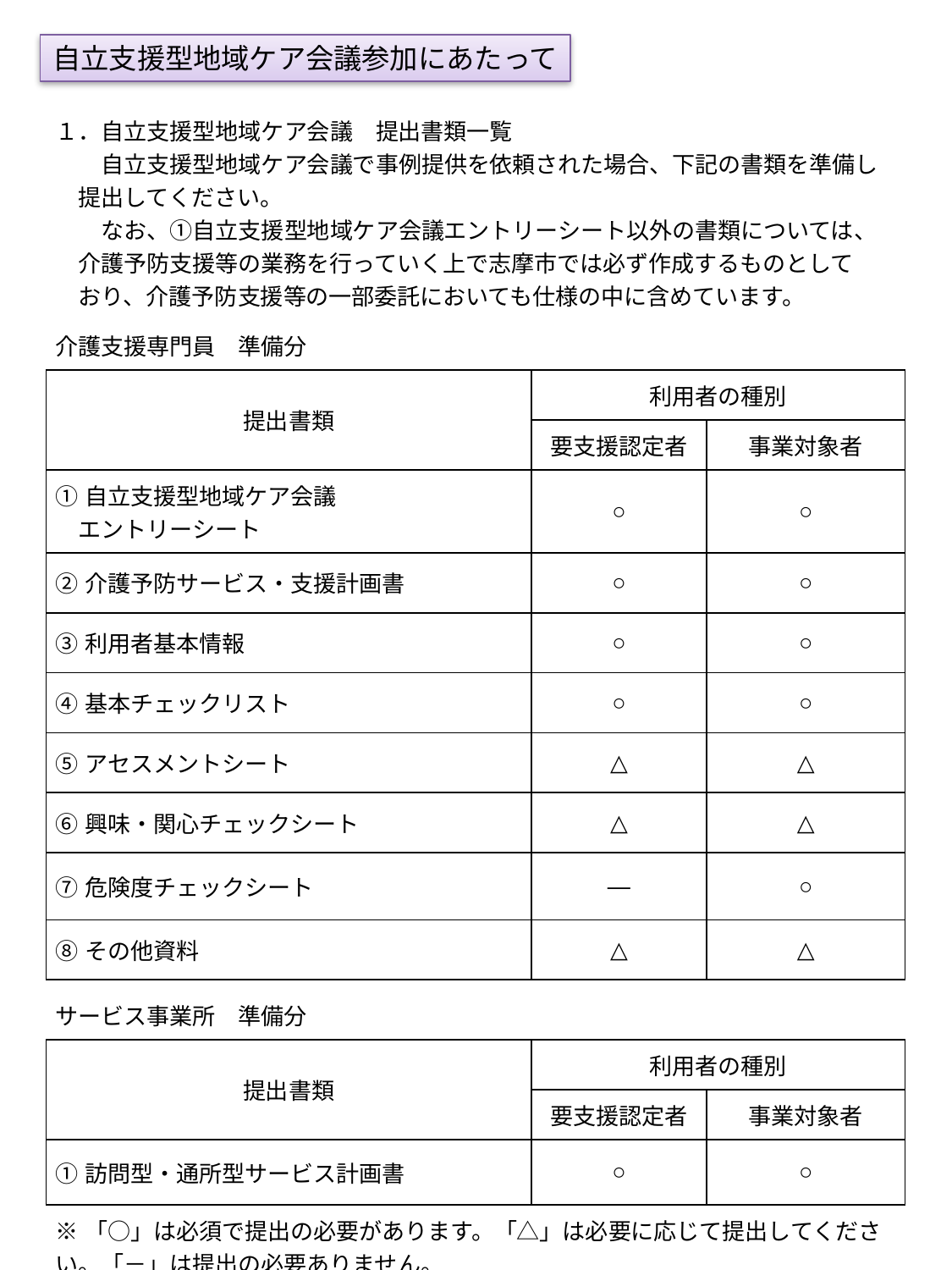

自立支援型地域ケア会議参加にあたって
| １．自立支援型地域ケア会議　提出書類一覧 　　自立支援型地域ケア会議で事例提供を依頼された場合、下記の書類を準備し 　提出してください。 　　なお、①自立支援型地域ケア会議エントリーシート以外の書類については、 　介護予防支援等の業務を行っていく上で志摩市では必ず作成するものとして 　おり、介護予防支援等の一部委託においても仕様の中に含めています。 |  |  |
| --- | --- | --- |
| 介護支援専門員　準備分 |  |  |
| 提出書類 | 利用者の種別 |  |
|  | 要支援認定者 | 事業対象者 |
| ①自立支援型地域ケア会議 　エントリーシート | ○ | ○ |
| ②介護予防サービス・支援計画書 | ○ | ○ |
| ③利用者基本情報 | ○ | ○ |
| ④基本チェックリスト | ○ | ○ |
| ⑤アセスメントシート | △ | △ |
| ⑥興味・関心チェックシート | △ | △ |
| ⑦危険度チェックシート | ― | ○ |
| ⑧その他資料 | △ | △ |
| サービス事業所　準備分 |  |  |
| 提出書類 | 利用者の種別 |  |
|  | 要支援認定者 | 事業対象者 |
| ①訪問型・通所型サービス計画書 | ○ | ○ |
| ※「○」は必須で提出の必要があります。「△」は必要に応じて提出してください。「－」は提出の必要ありません。 |  |  |